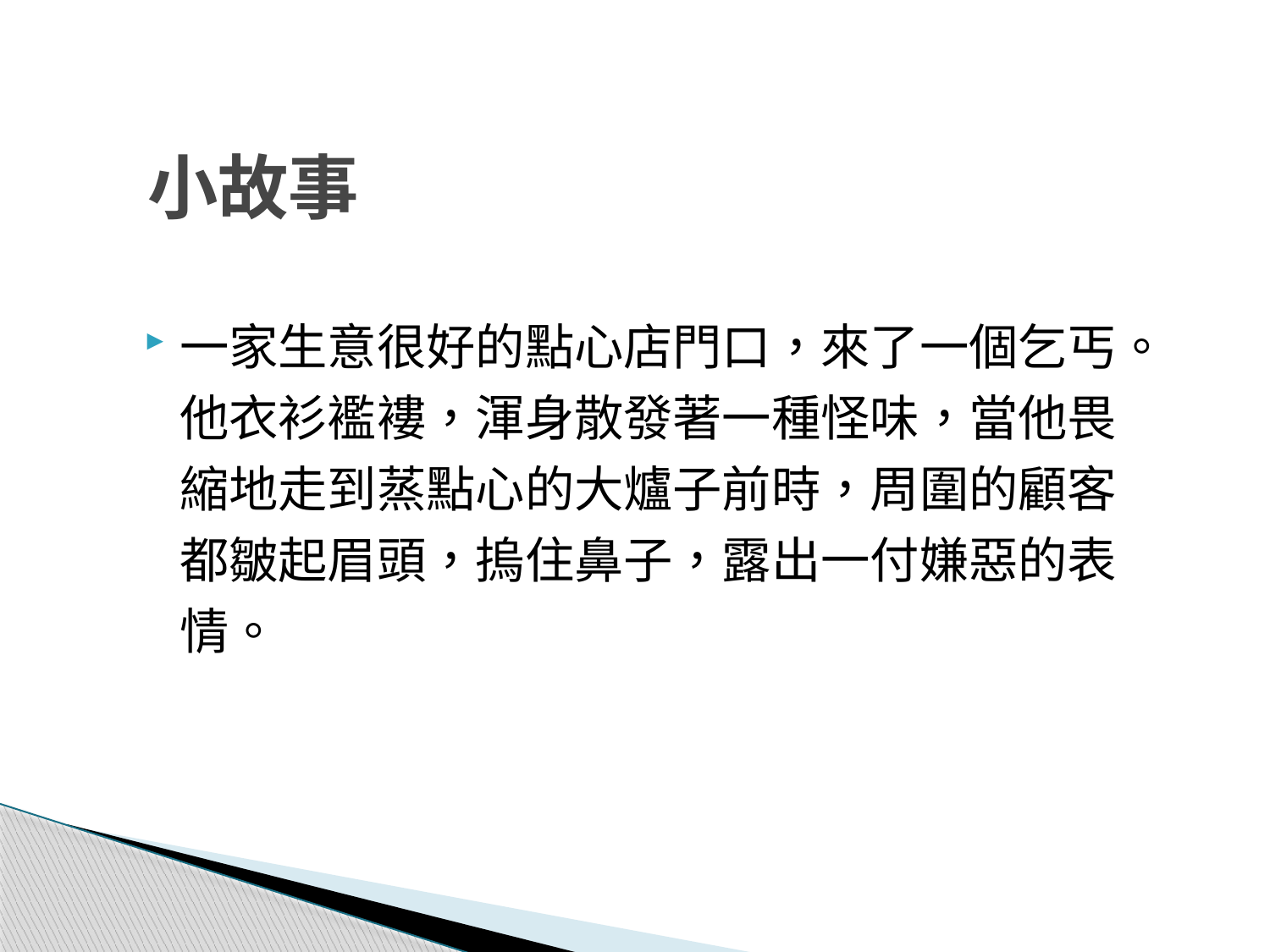

# 小故事
一家生意很好的點心店門口，來了一個乞丐。他衣衫襤褸，渾身散發著一種怪味，當他畏縮地走到蒸點心的大爐子前時，周圍的顧客都皺起眉頭，摀住鼻子，露出一付嫌惡的表情。